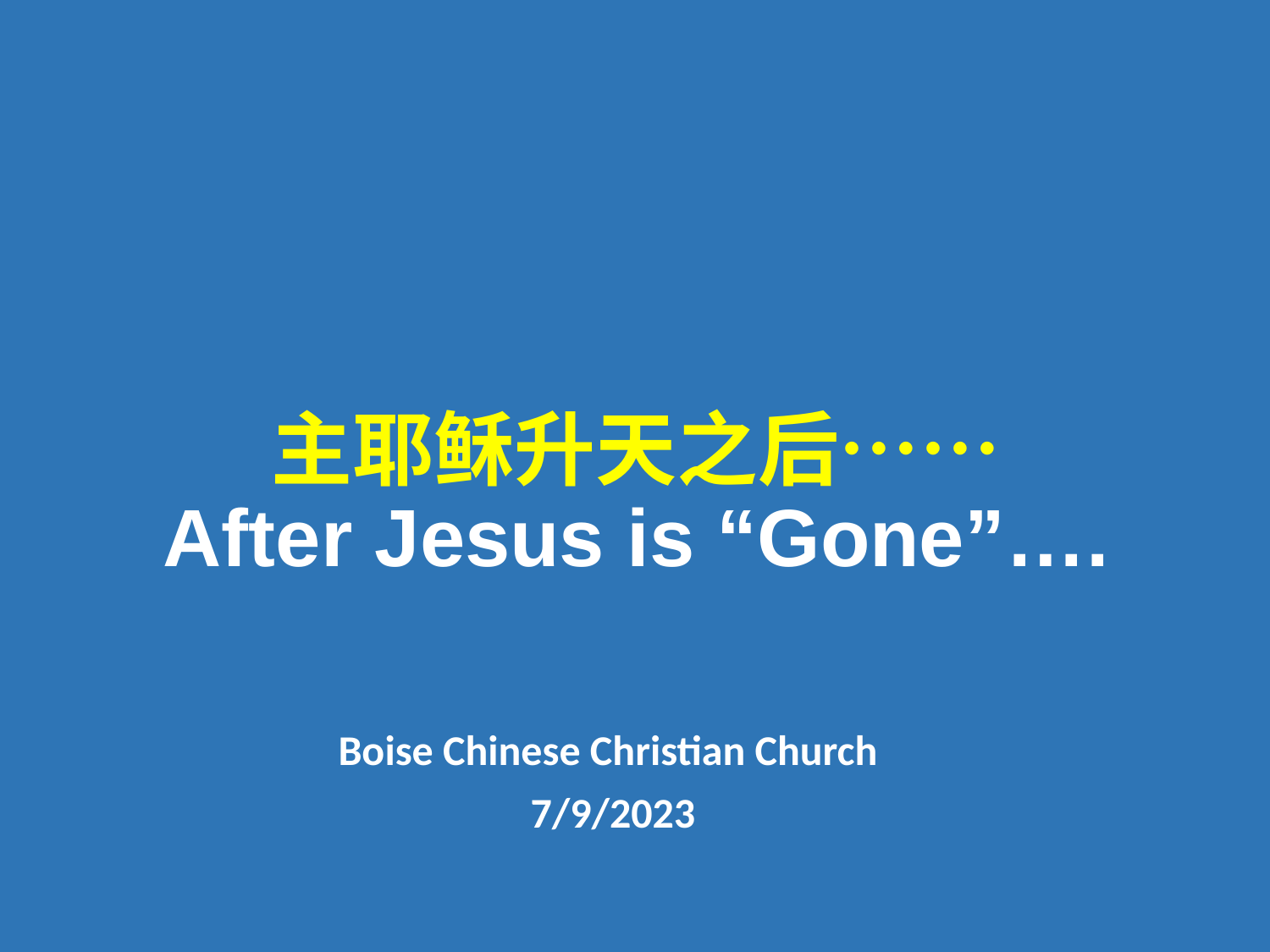

# 主耶稣升天之后…… After Jesus is “Gone”….
Boise Chinese Christian Church
7/9/2023